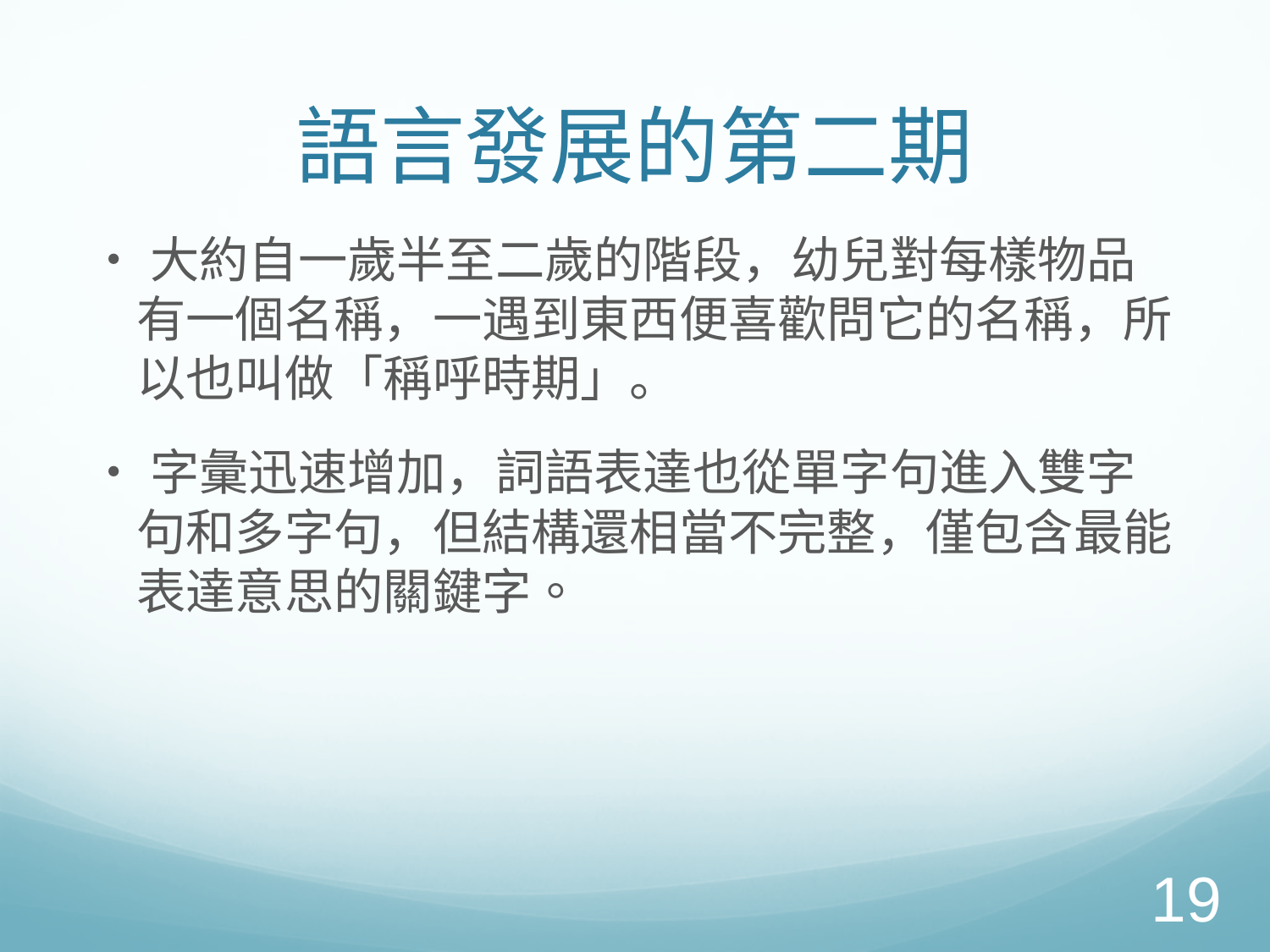

# 語言發展的第二期
‧大約自一歲半至二歲的階段，幼兒對每樣物品有一個名稱，一遇到東西便喜歡問它的名稱，所以也叫做「稱呼時期」。
‧字彙迅速增加，詞語表達也從單字句進入雙字句和多字句，但結構還相當不完整，僅包含最能表達意思的關鍵字。
19